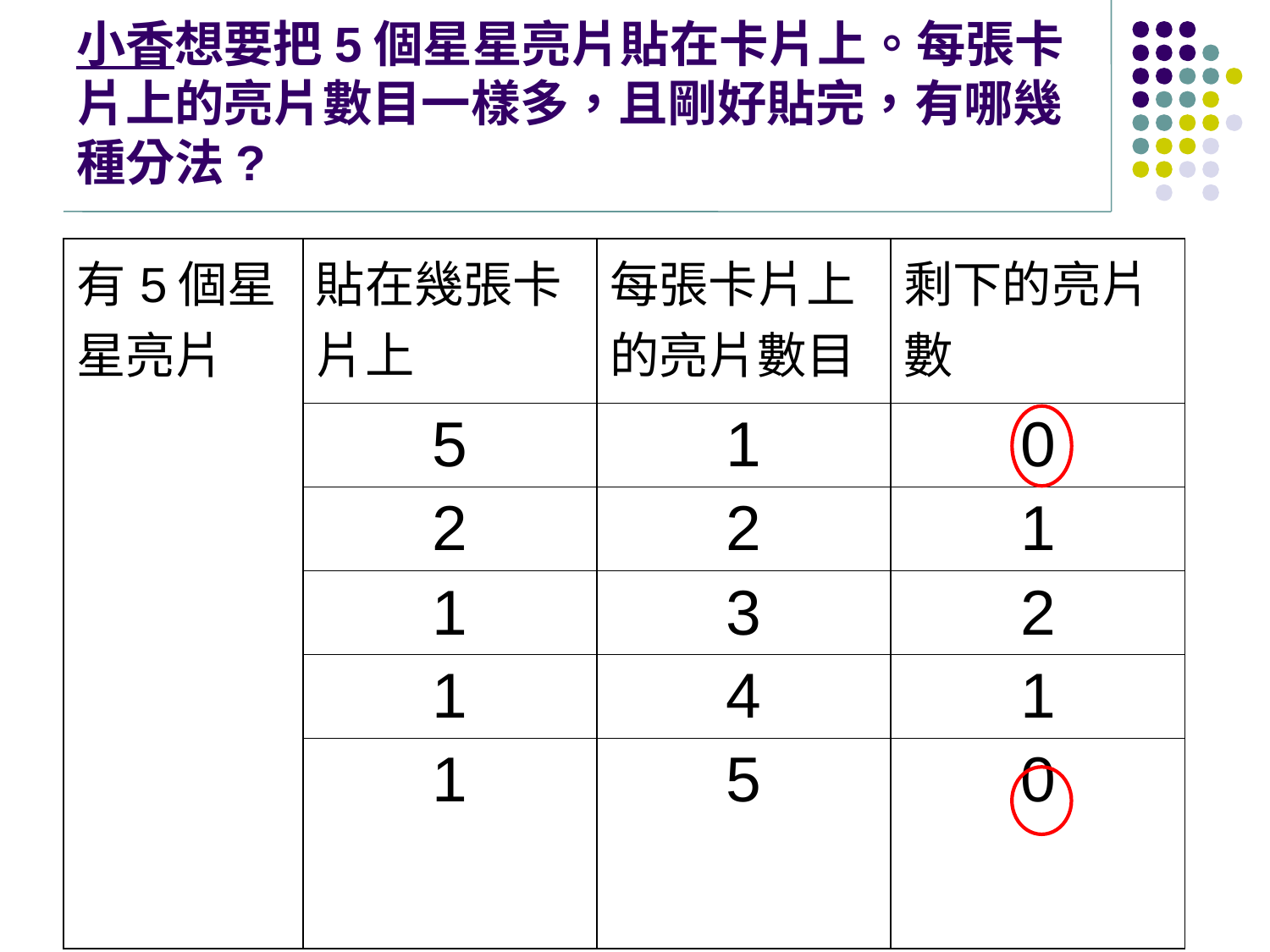

# 小香想要把5個星星亮片貼在卡片上。每張卡片上的亮片數目一樣多，且剛好貼完，有哪幾種分法?
| 有5個星星亮片 | 貼在幾張卡片上 | 每張卡片上的亮片數目 | 剩下的亮片數 |
| --- | --- | --- | --- |
|  | 5 | 1 | 0 |
|  | 2 | 2 | 1 |
|  | 1 | 3 | 2 |
|  | 1 | 4 | 1 |
|  | 1 | 5 | 0 |